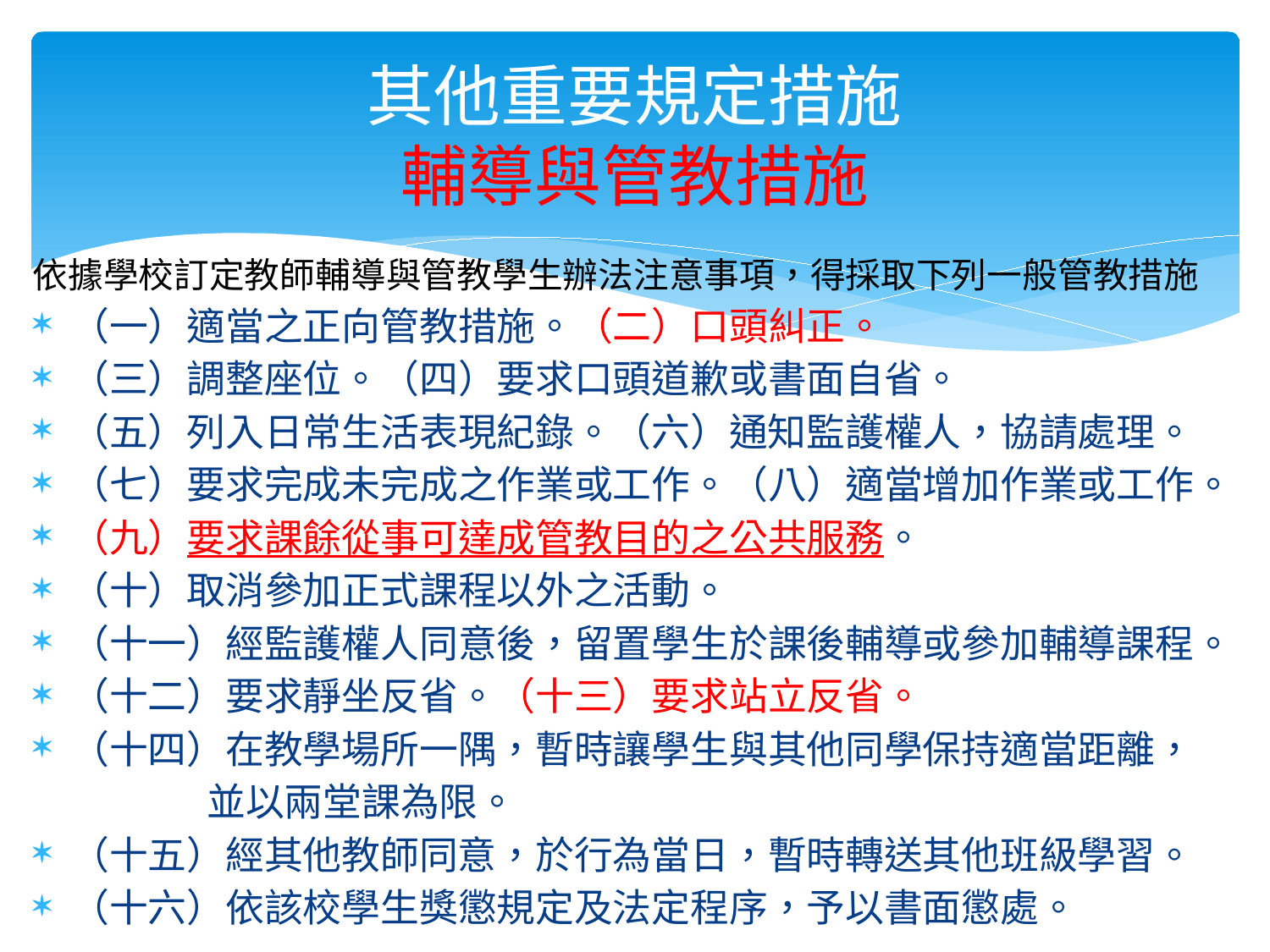

# 其他重要規定措施 輔導與管教措施
依據學校訂定教師輔導與管教學生辦法注意事項，得採取下列一般管教措施
（一）適當之正向管教措施。（二）口頭糾正。
（三）調整座位。（四）要求口頭道歉或書面自省。
（五）列入日常生活表現紀錄。（六）通知監護權人，協請處理。
（七）要求完成未完成之作業或工作。（八）適當增加作業或工作。
（九）要求課餘從事可達成管教目的之公共服務。
（十）取消參加正式課程以外之活動。
（十一）經監護權人同意後，留置學生於課後輔導或參加輔導課程。
（十二）要求靜坐反省。（十三）要求站立反省。
（十四）在教學場所一隅，暫時讓學生與其他同學保持適當距離，
                   並以兩堂課為限。
（十五）經其他教師同意，於行為當日，暫時轉送其他班級學習。
（十六）依該校學生獎懲規定及法定程序，予以書面懲處。